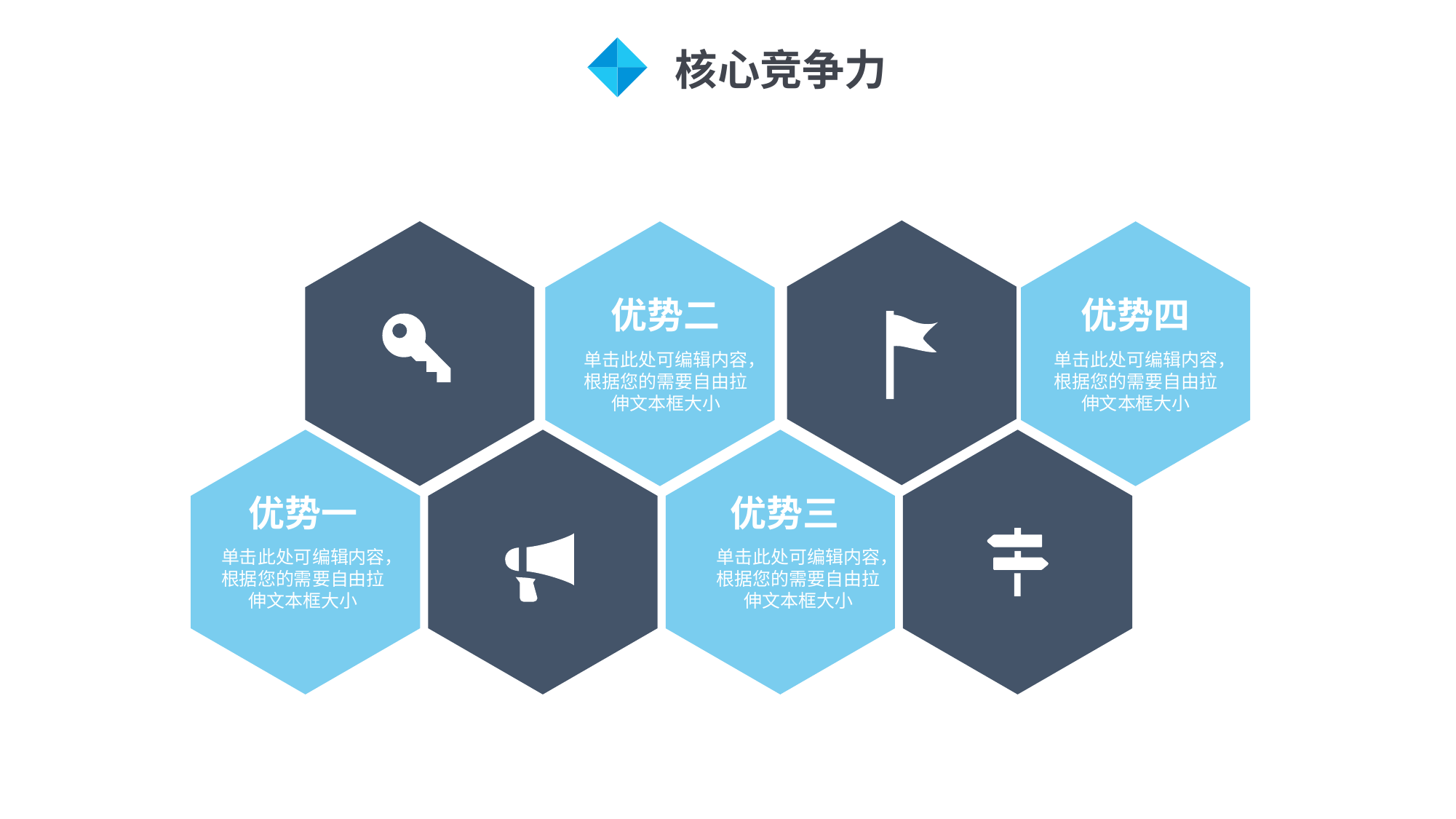

核心竞争力

优势二
单击此处可编辑内容，根据您的需要自由拉伸文本框大小
优势四
单击此处可编辑内容，根据您的需要自由拉伸文本框大小

优势一
单击此处可编辑内容，根据您的需要自由拉伸文本框大小
优势三
单击此处可编辑内容，根据您的需要自由拉伸文本框大小